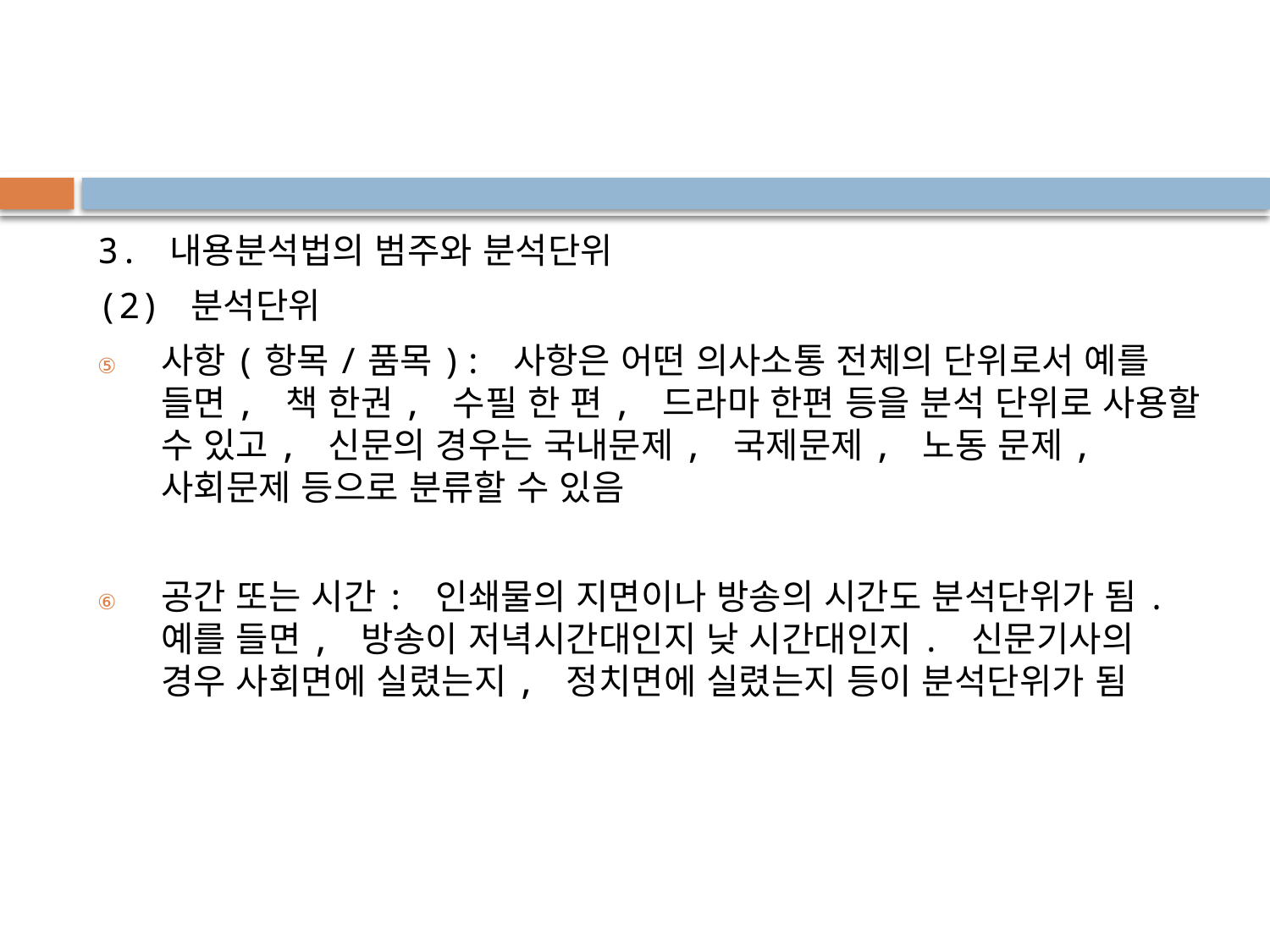

#
3. 내용분석법의 범주와 분석단위
(2) 분석단위
사항(항목/품목): 사항은 어떤 의사소통 전체의 단위로서 예를 들면, 책 한권, 수필 한 편, 드라마 한편 등을 분석 단위로 사용할 수 있고, 신문의 경우는 국내문제, 국제문제, 노동 문제, 사회문제 등으로 분류할 수 있음

공간 또는 시간: 인쇄물의 지면이나 방송의 시간도 분석단위가 됨. 예를 들면, 방송이 저녁시간대인지 낮 시간대인지. 신문기사의 경우 사회면에 실렸는지, 정치면에 실렸는지 등이 분석단위가 됨